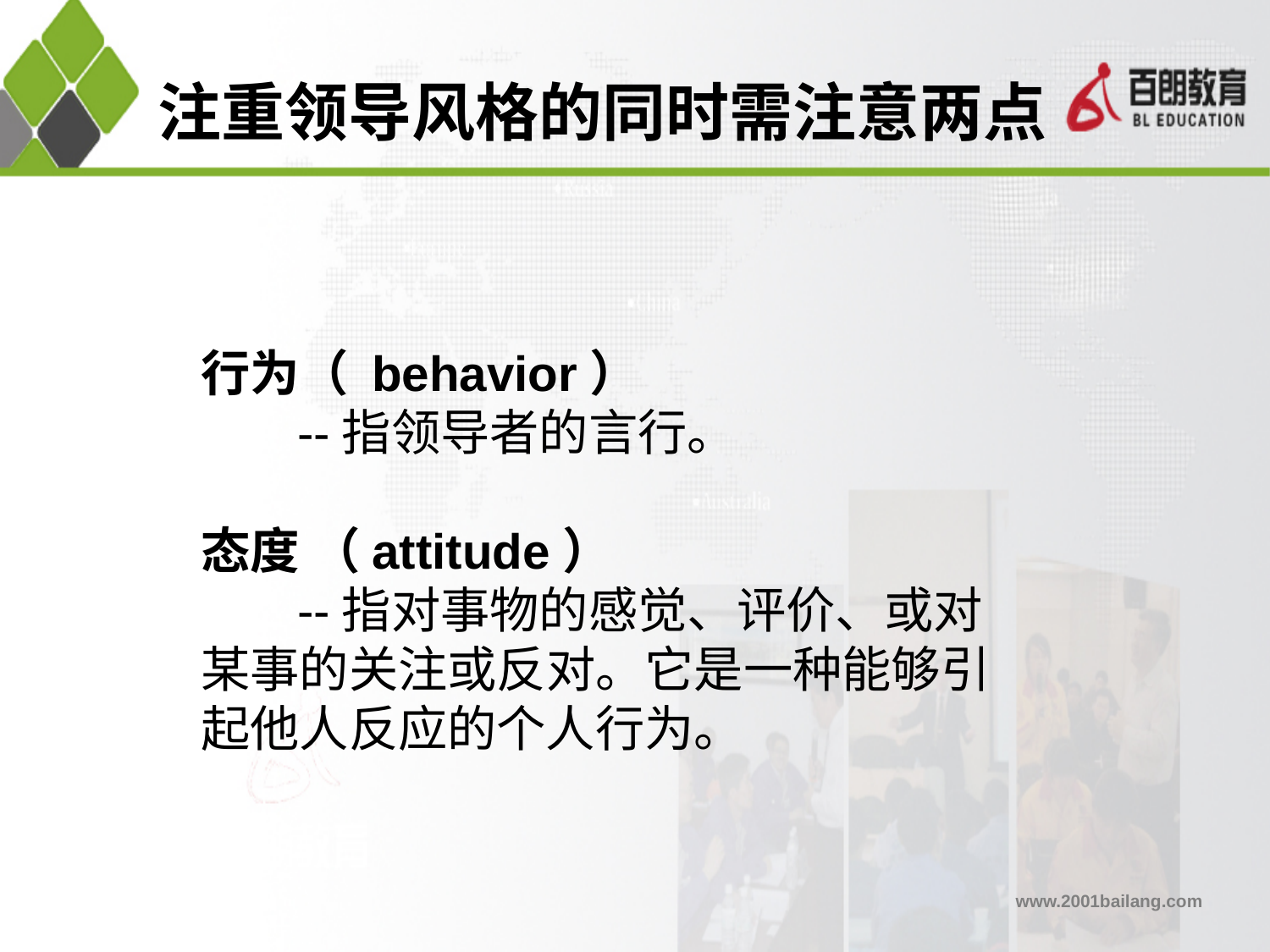

注重领导风格的同时需注意两点
行为（ behavior）
       --指领导者的言行。

态度 （attitude）
       --指对事物的感觉、评价、或对某事的关注或反对。它是一种能够引起他人反应的个人行为。